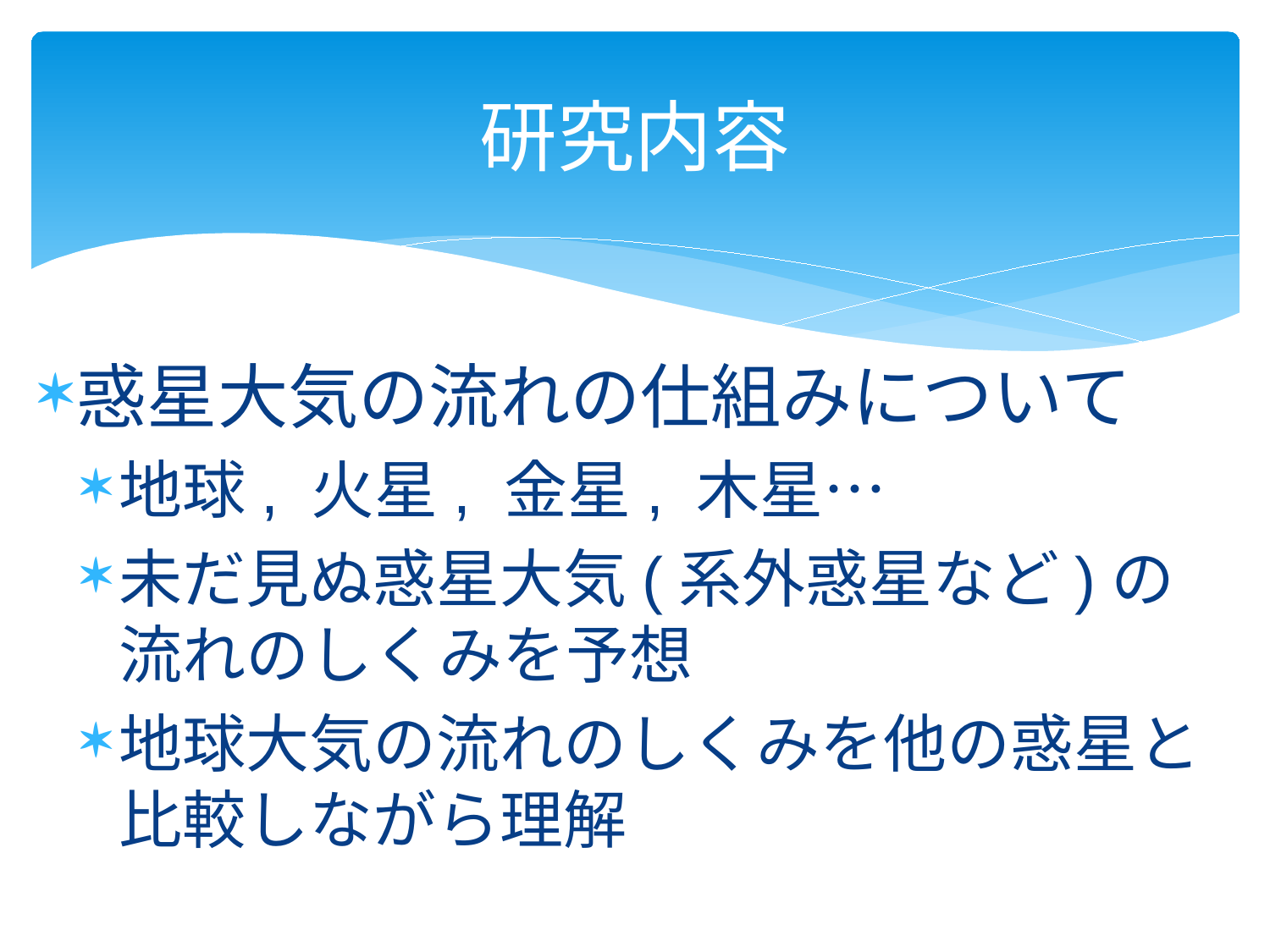

# 研究内容
惑星大気の流れの仕組みについて
地球, 火星, 金星, 木星…
未だ見ぬ惑星大気(系外惑星など)の流れのしくみを予想
地球大気の流れのしくみを他の惑星と比較しながら理解